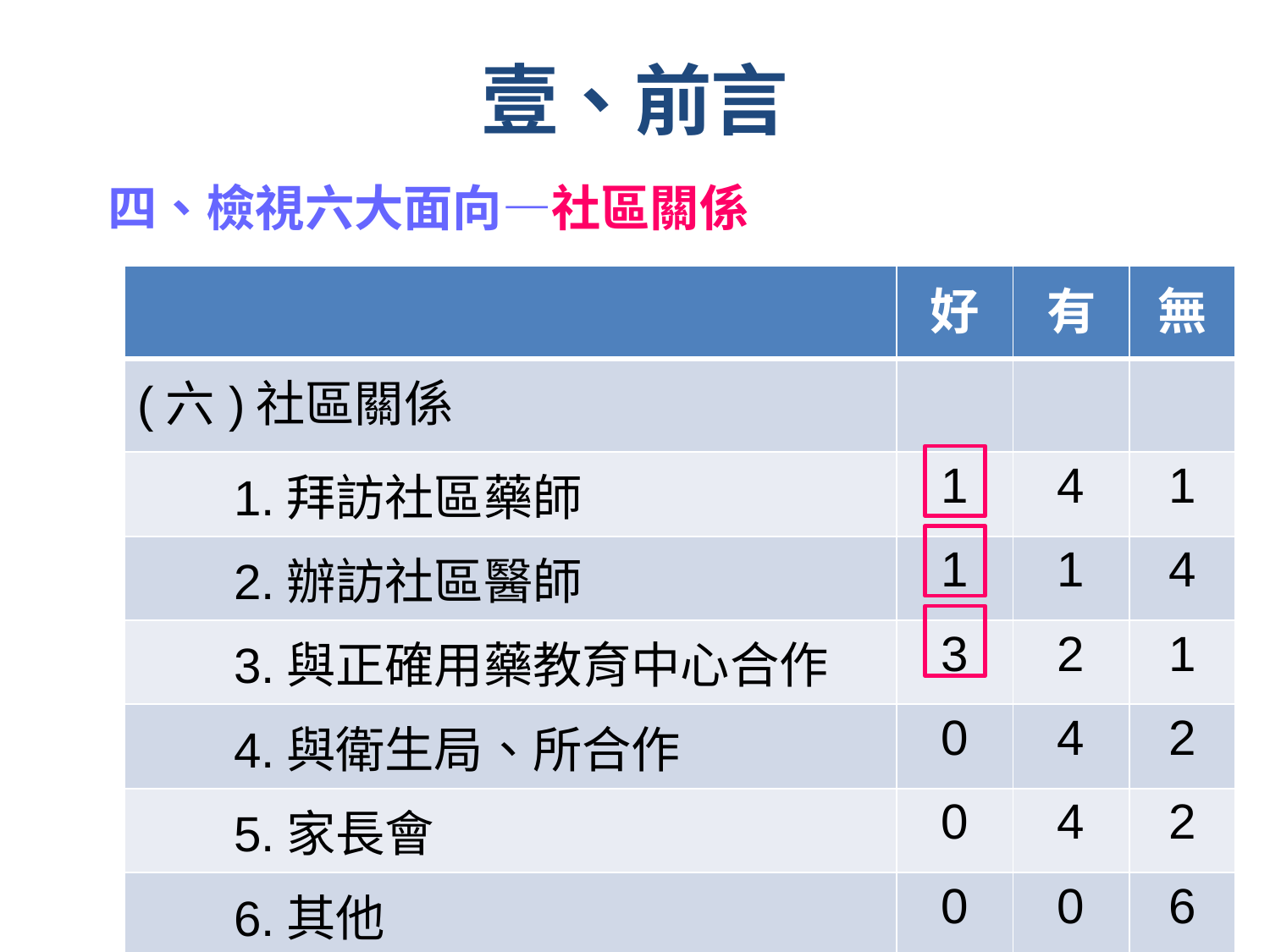

# 壹、前言
四、檢視六大面向—社區關係
|  | 好 | 有 | 無 |
| --- | --- | --- | --- |
| (六)社區關係 |  |  |  |
| 1.拜訪社區藥師 | 1 | 4 | 1 |
| 2.辦訪社區醫師 | 1 | 1 | 4 |
| 3.與正確用藥教育中心合作 | 3 | 2 | 1 |
| 4.與衛生局、所合作 | 0 | 4 | 2 |
| 5.家長會 | 0 | 4 | 2 |
| 6.其他 | 0 | 0 | 6 |